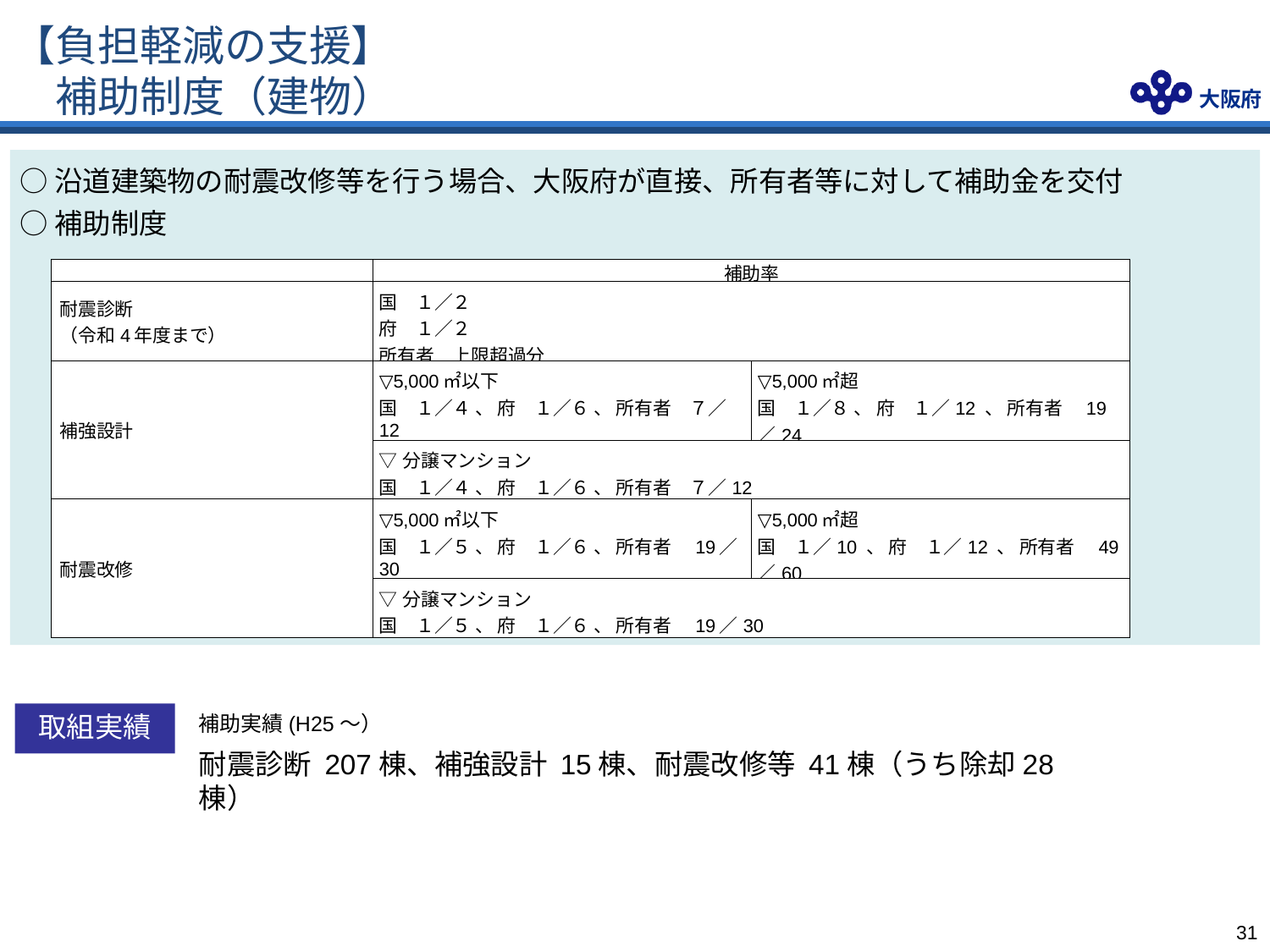

【負担軽減の支援】　
　補助制度（建物）
○沿道建築物の耐震改修等を行う場合、大阪府が直接、所有者等に対して補助金を交付
○補助制度
|  | 補助率 |  |
| --- | --- | --- |
| 耐震診断 （令和4年度まで） | 国　１／２ 府　１／２ 所有者　上限超過分 |  |
| 補強設計 | ▽5,000㎡以下 国　１／４ 、 府　１／６ 、 所有者　７／12 | ▽5,000㎡超 国　１／８ 、 府　１／12 、 所有者　19／24 |
|  | ▽分譲マンション 国　１／４ 、 府　１／６ 、 所有者　７／12 |  |
| 耐震改修 | ▽5,000㎡以下 国　１／５ 、 府　１／６ 、 所有者　19／30 | ▽5,000㎡超 国　１／10 、 府　１／12 、 所有者　49／60 |
|  | ▽分譲マンション 国　１／５ 、 府　１／６ 、 所有者　19／30 |  |
取組実績
補助実績(H25～）
耐震診断 207棟、補強設計 15棟、耐震改修等 41棟（うち除却28棟）
31